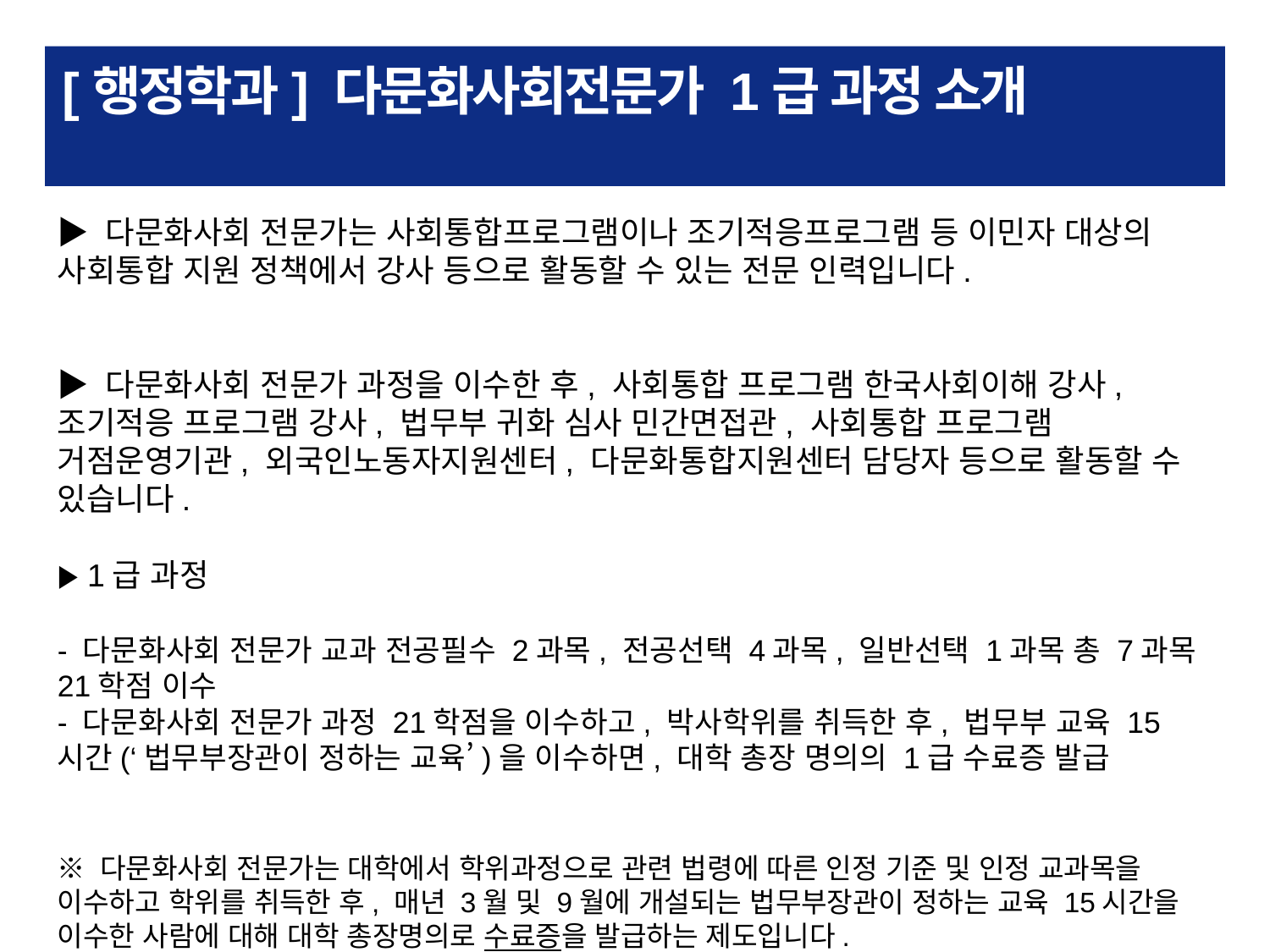

# [행정학과] 다문화사회전문가 1급 과정 소개
▶ 다문화사회 전문가는 사회통합프로그램이나 조기적응프로그램 등 이민자 대상의 사회통합 지원 정책에서 강사 등으로 활동할 수 있는 전문 인력입니다.

▶ 다문화사회 전문가 과정을 이수한 후, 사회통합 프로그램 한국사회이해 강사, 조기적응 프로그램 강사, 법무부 귀화 심사 민간면접관, 사회통합 프로그램 거점운영기관, 외국인노동자지원센터, 다문화통합지원센터 담당자 등으로 활동할 수 있습니다.

▶ 1급 과정

- 다문화사회 전문가 교과 전공필수 2과목, 전공선택 4과목, 일반선택 1과목 총 7과목 21학점 이수
- 다문화사회 전문가 과정 21학점을 이수하고, 박사학위를 취득한 후, 법무부 교육 15시간(‘법무부장관이 정하는 교육’)을 이수하면, 대학 총장 명의의 1급 수료증 발급

※ 다문화사회 전문가는 대학에서 학위과정으로 관련 법령에 따른 인정 기준 및 인정 교과목을 이수하고 학위를 취득한 후, 매년 3월 및 9월에 개설되는 법무부장관이 정하는 교육 15시간을 이수한 사람에 대해 대학 총장명의로 수료증을 발급하는 제도입니다.
(자격증이 아님을 유의)